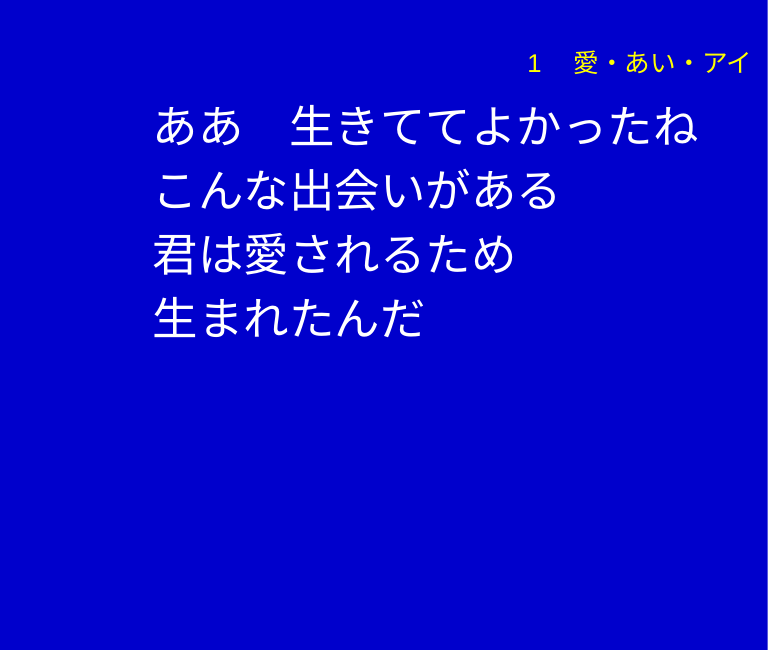

ああ　生きててよかったね
　　こんな出会いがある
　　君は愛されるため
　　生まれたんだ

# 1　愛・あい・アイ